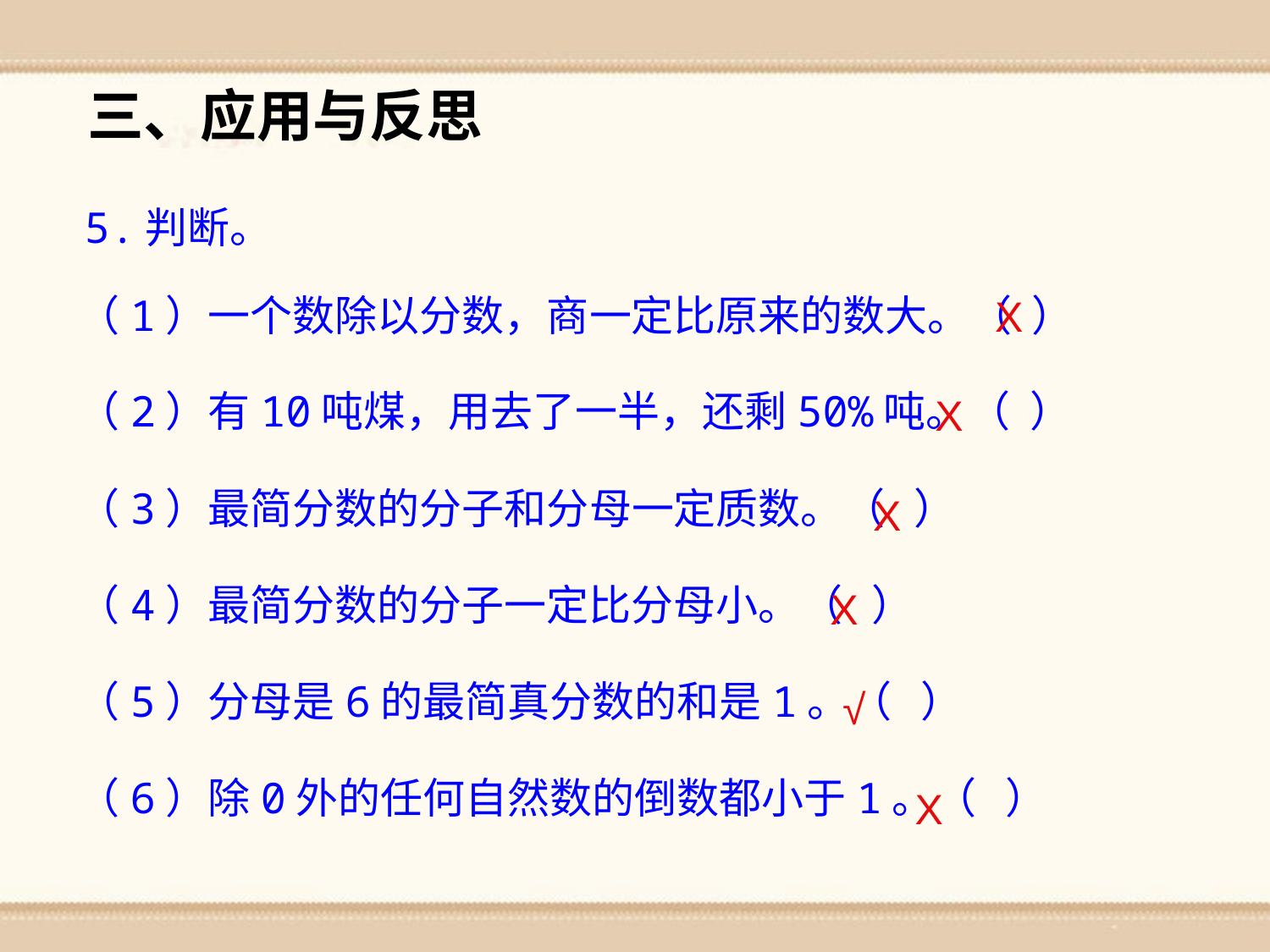

三、应用与反思
5.判断。
X
（1）一个数除以分数，商一定比原来的数大。（  ）

（2）有10吨煤，用去了一半，还剩50%吨。（  ）

（3）最简分数的分子和分母一定质数。（   ）

（4）最简分数的分子一定比分母小。（   ）

（5）分母是6的最简真分数的和是1。（   ）

（6）除0外的任何自然数的倒数都小于1。（   ）
X
X
X
√
X